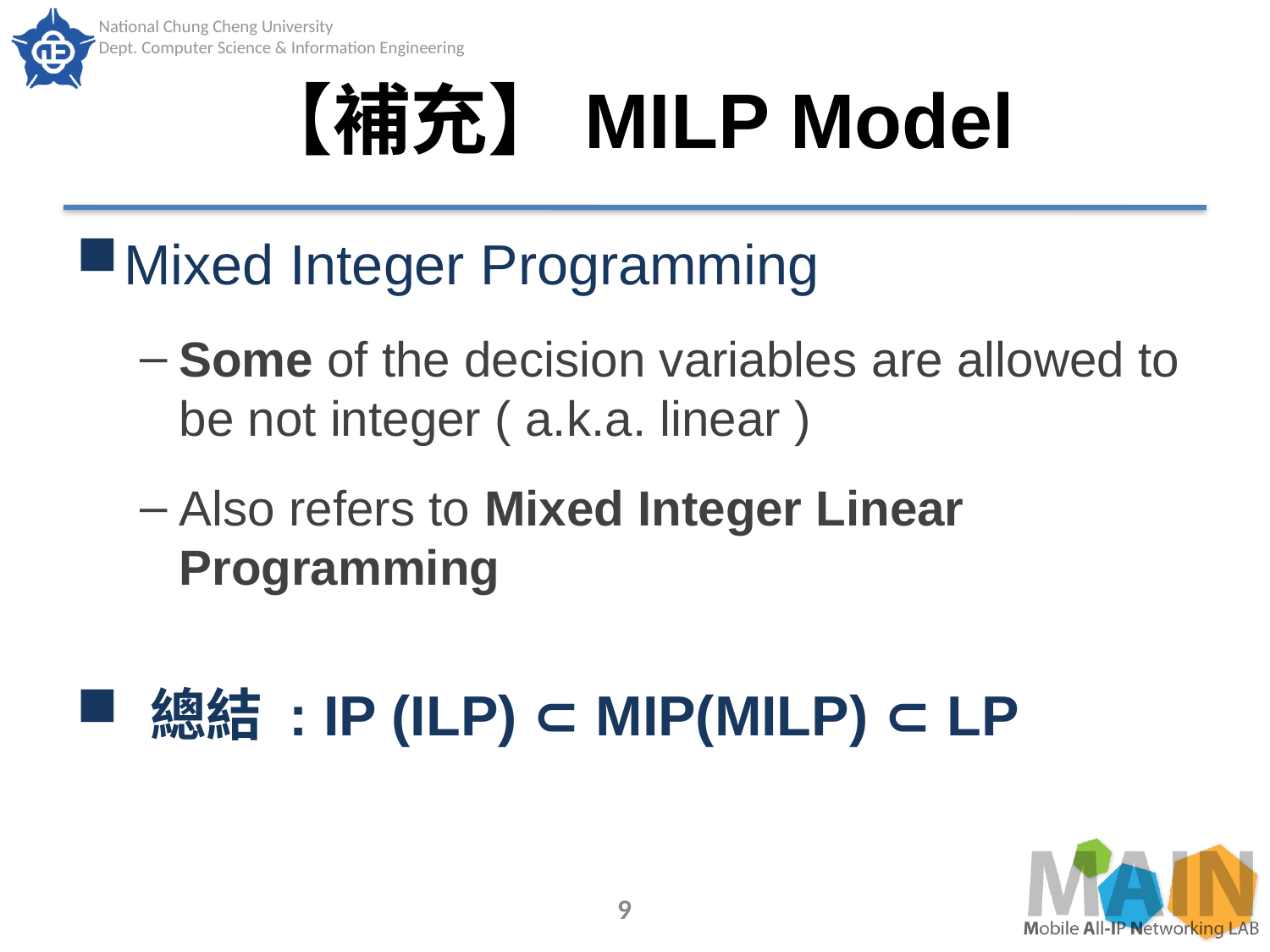

# 【補充】MILP Model
Mixed Integer Programming
Some of the decision variables are allowed to be not integer ( a.k.a. linear )
Also refers to Mixed Integer Linear Programming
 總結 : IP (ILP) ⊂ MIP(MILP) ⊂ LP
9